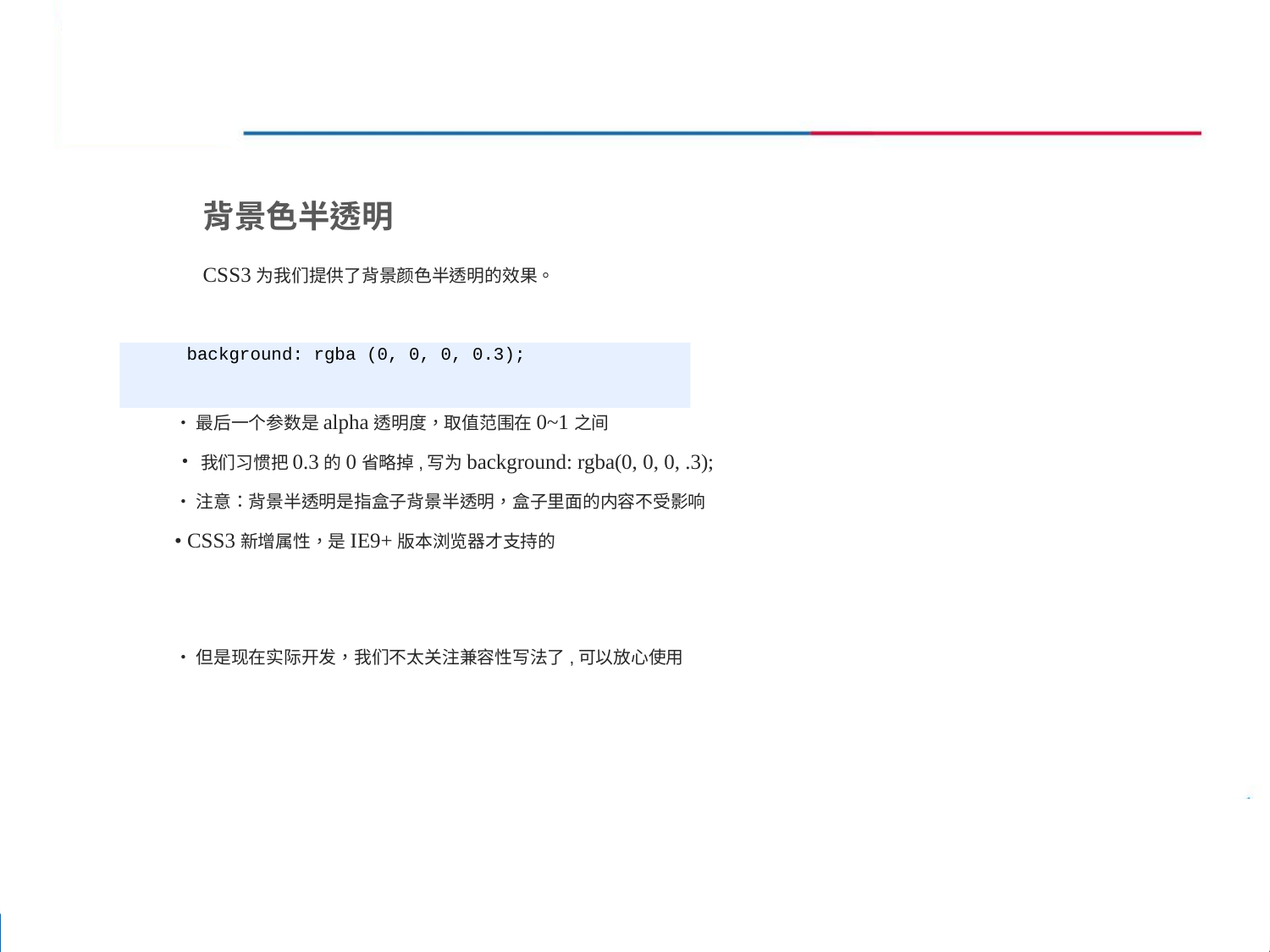

背景色半透明
CSS3为我们提供了背景颜色半透明的效果。
background: rgba (0, 0, 0, 0.3);
•最后一个参数是alpha透明度，取值范围在0~1之间
•我们习惯把0.3的0省略掉,写为background: rgba(0, 0, 0, .3);
•注意：背景半透明是指盒子背景半透明，盒子里面的内容不受影响
• CSS3新增属性，是IE9+版本浏览器才支持的
•但是现在实际开发，我们不太关注兼容性写法了,可以放心使用